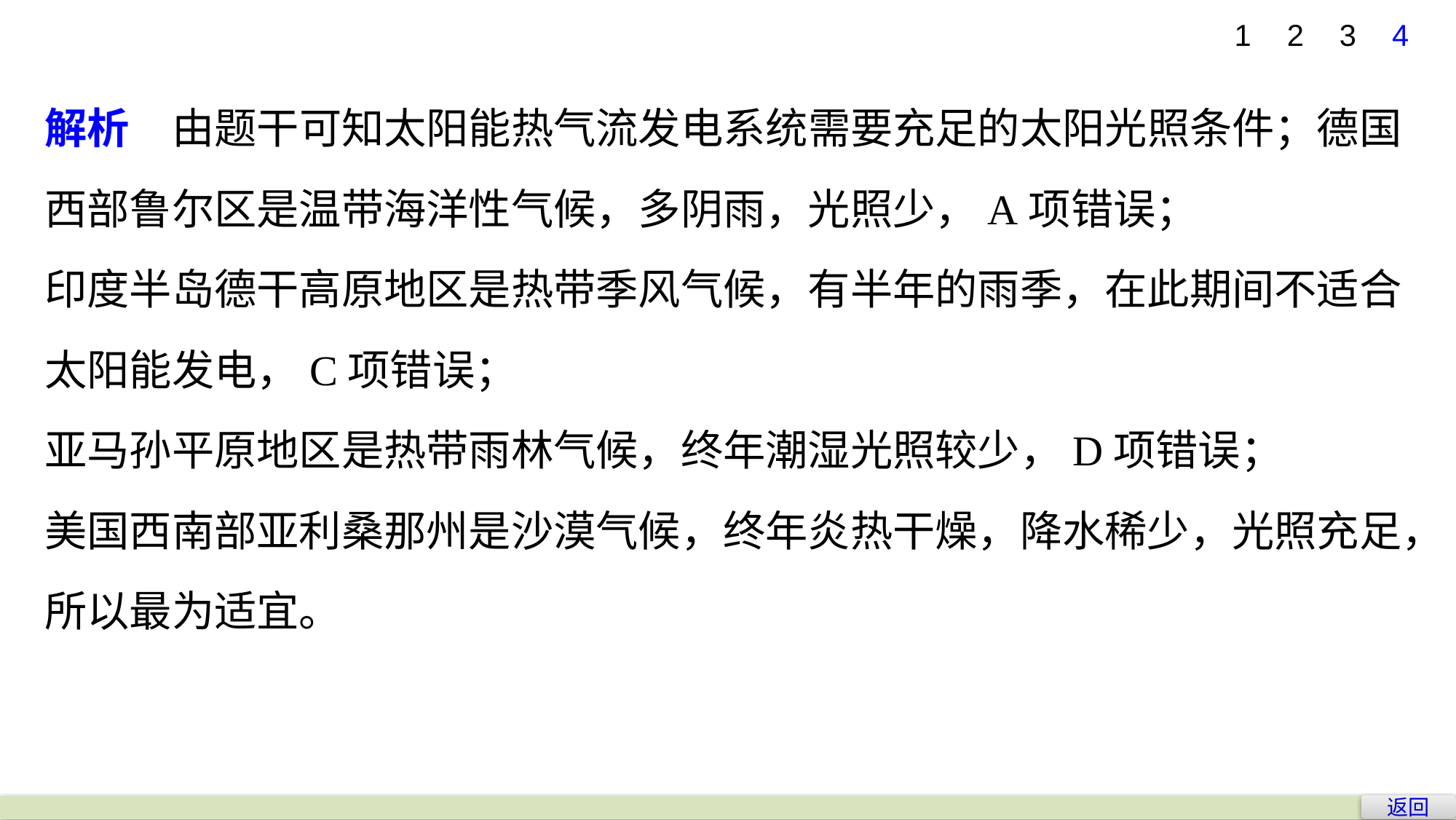

1
2
3
4
解析　由题干可知太阳能热气流发电系统需要充足的太阳光照条件；德国西部鲁尔区是温带海洋性气候，多阴雨，光照少，A项错误；
印度半岛德干高原地区是热带季风气候，有半年的雨季，在此期间不适合太阳能发电，C项错误；
亚马孙平原地区是热带雨林气候，终年潮湿光照较少，D项错误；
美国西南部亚利桑那州是沙漠气候，终年炎热干燥，降水稀少，光照充足，所以最为适宜。
返回